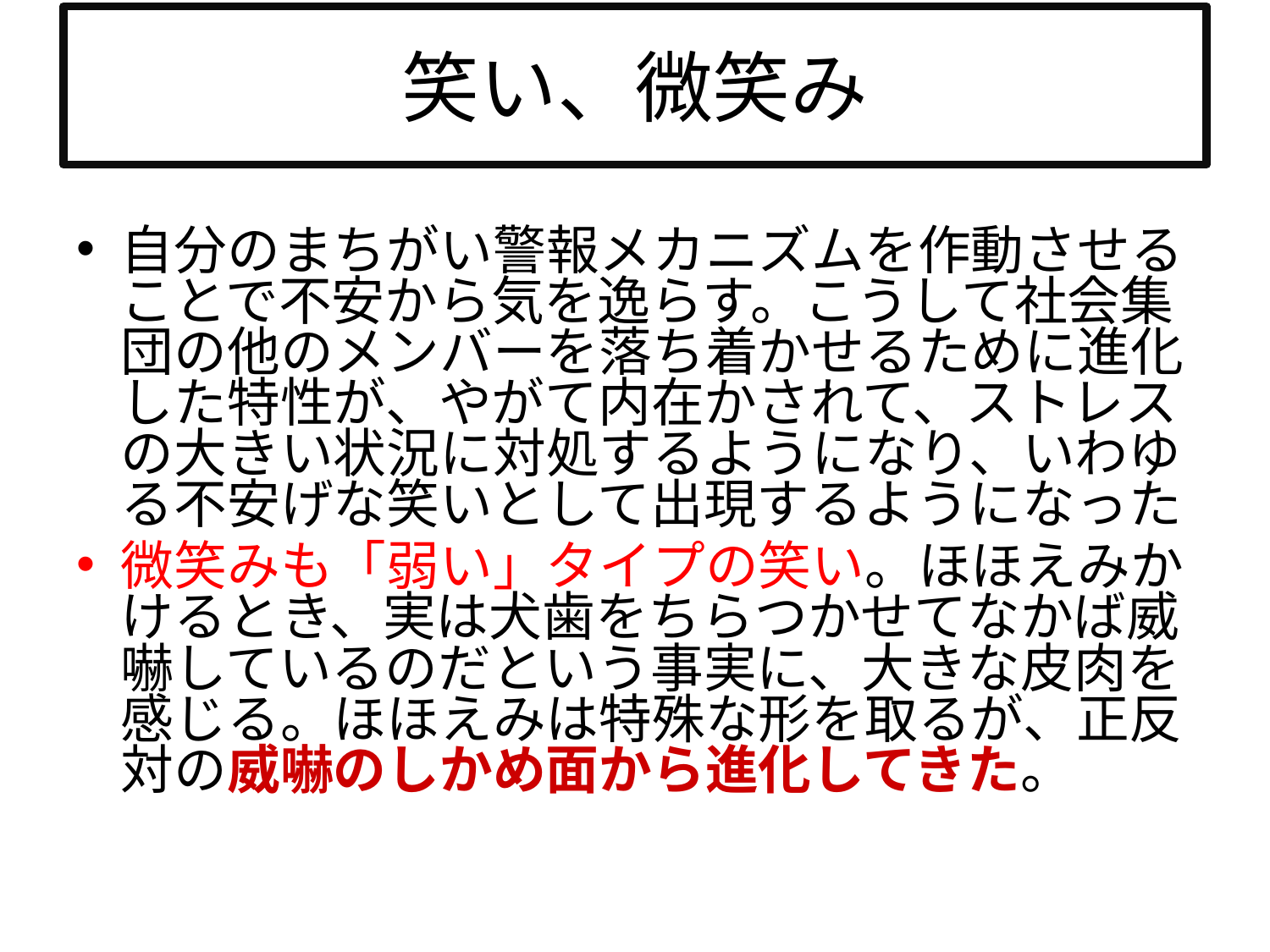

# 笑い、微笑み
自分のまちがい警報メカニズムを作動させることで不安から気を逸らす。こうして社会集団の他のメンバーを落ち着かせるために進化した特性が、やがて内在かされて、ストレスの大きい状況に対処するようになり、いわゆる不安げな笑いとして出現するようになった
微笑みも「弱い」タイプの笑い。ほほえみかけるとき、実は犬歯をちらつかせてなかば威嚇しているのだという事実に、大きな皮肉を感じる。ほほえみは特殊な形を取るが、正反対の威嚇のしかめ面から進化してきた。